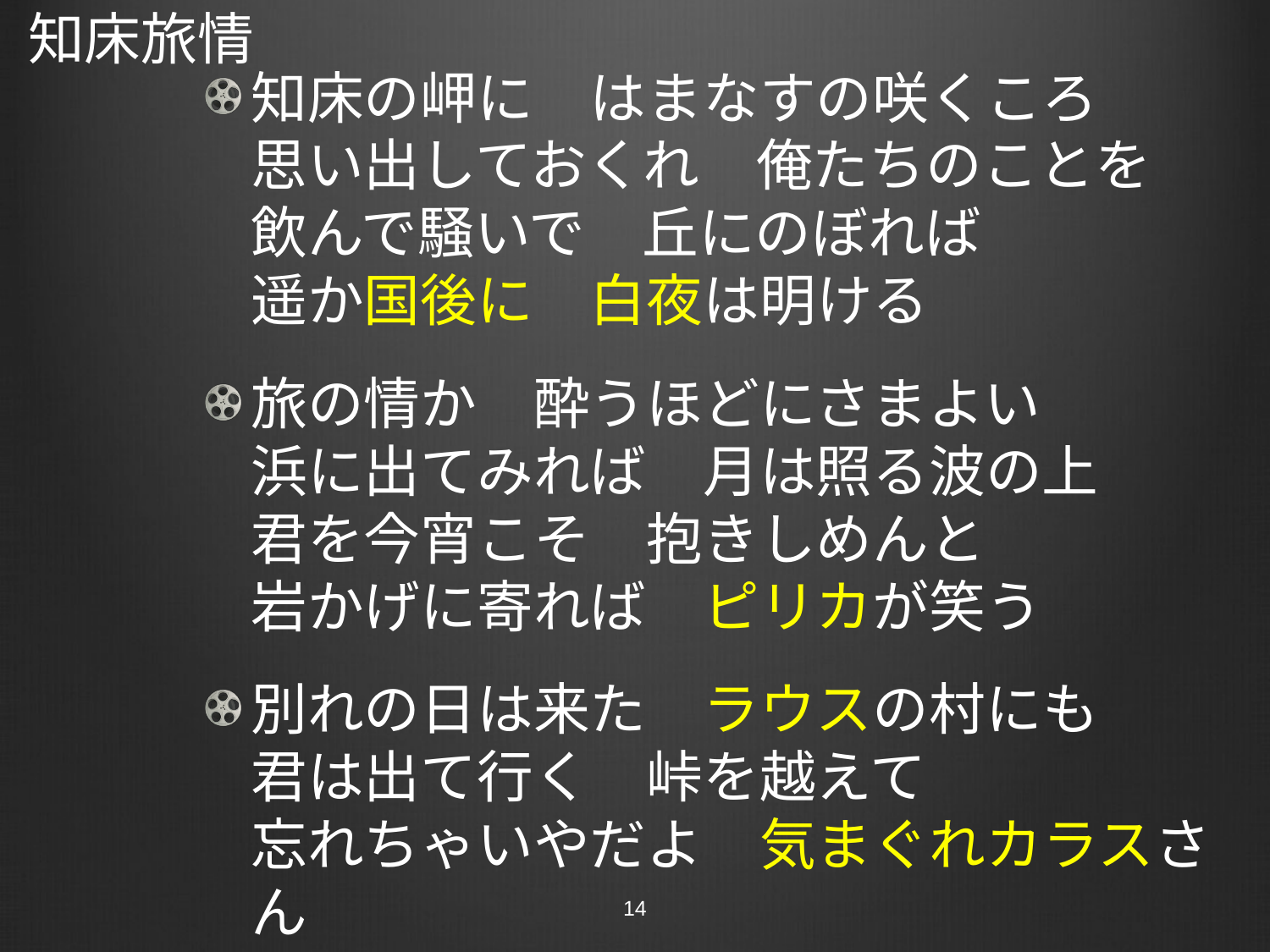

# 知床旅情
知床の岬に　はまなすの咲くころ
思い出しておくれ　俺たちのことを
飲んで騒いで　丘にのぼれば
遥か国後に　白夜は明ける
旅の情か　酔うほどにさまよい
浜に出てみれば　月は照る波の上
君を今宵こそ　抱きしめんと
岩かげに寄れば　ピリカが笑う
別れの日は来た　ラウスの村にも
君は出て行く　峠を越えて
忘れちゃいやだよ　気まぐれカラスさん
私を泣かすな　白いかもめを

14